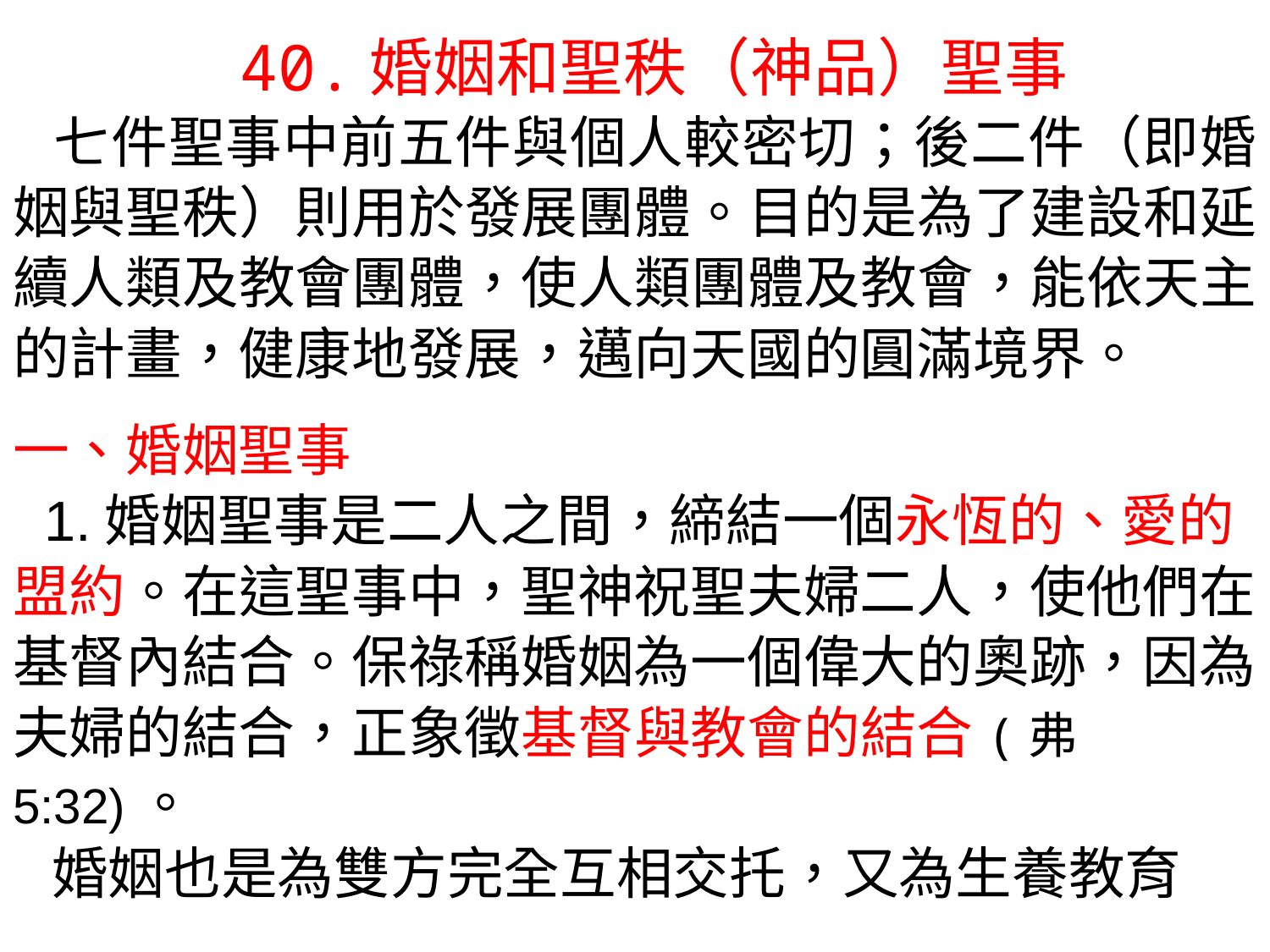

40.婚姻和聖秩（神品）聖事
  七件聖事中前五件與個人較密切；後二件（即婚姻與聖秩）則用於發展團體。目的是為了建設和延續人類及教會團體，使人類團體及教會，能依天主的計畫，健康地發展，邁向天國的圓滿境界。
一、婚姻聖事
  1.婚姻聖事是二人之間，締結一個永恆的、愛的盟約。在這聖事中，聖神祝聖夫婦二人，使他們在基督內結合。保祿稱婚姻為一個偉大的奧跡，因為夫婦的結合，正象徵基督與教會的結合(弗5:32)。
  婚姻也是為雙方完全互相交托，又為生養教育